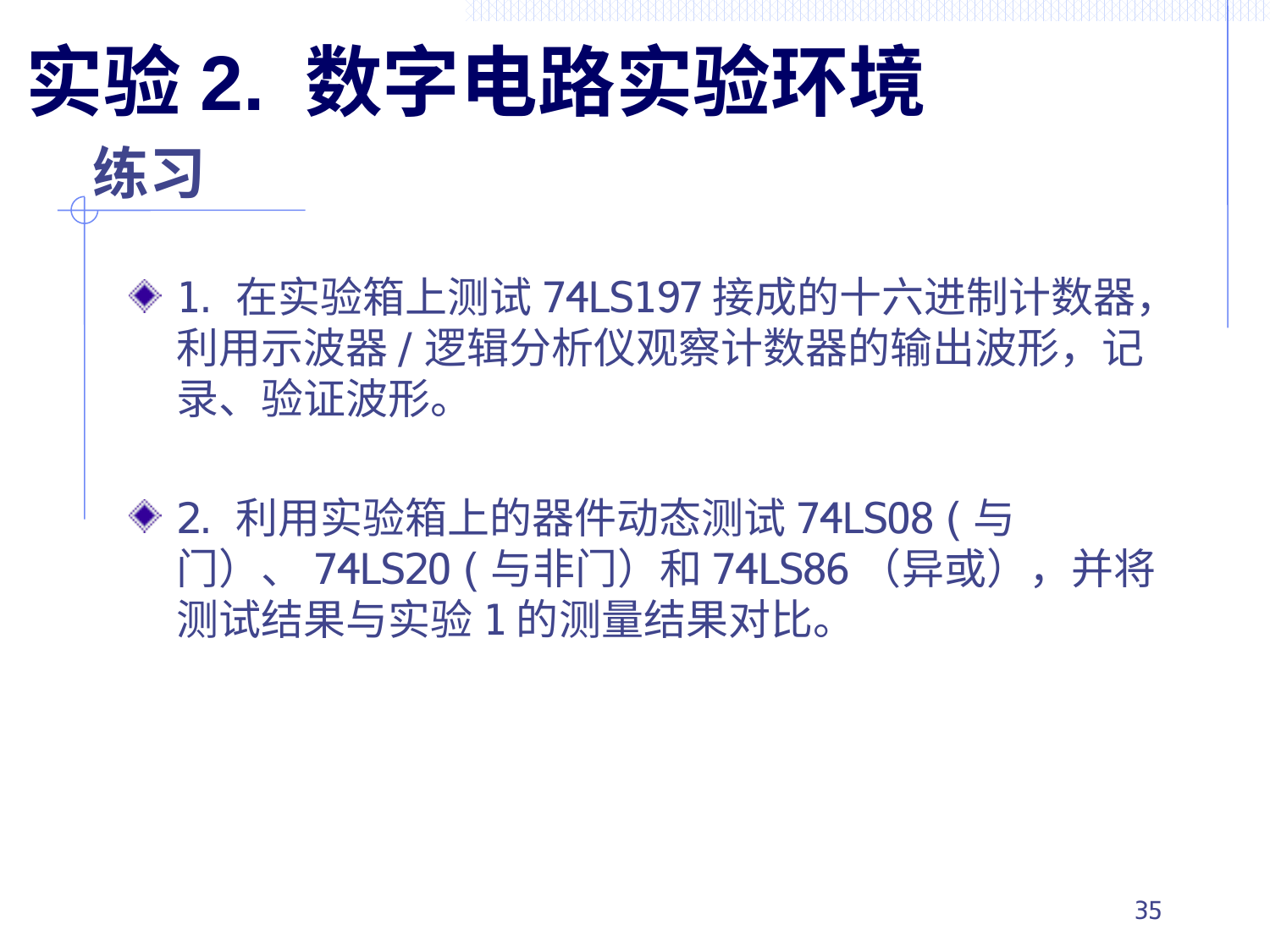

实验2. 数字电路实验环境
# 练习
1. 在实验箱上测试74LS197接成的十六进制计数器，利用示波器/逻辑分析仪观察计数器的输出波形，记录、验证波形。

2. 利用实验箱上的器件动态测试74LS08 (与门）、74LS20 (与非门）和74LS86（异或），并将测试结果与实验1的测量结果对比。
35